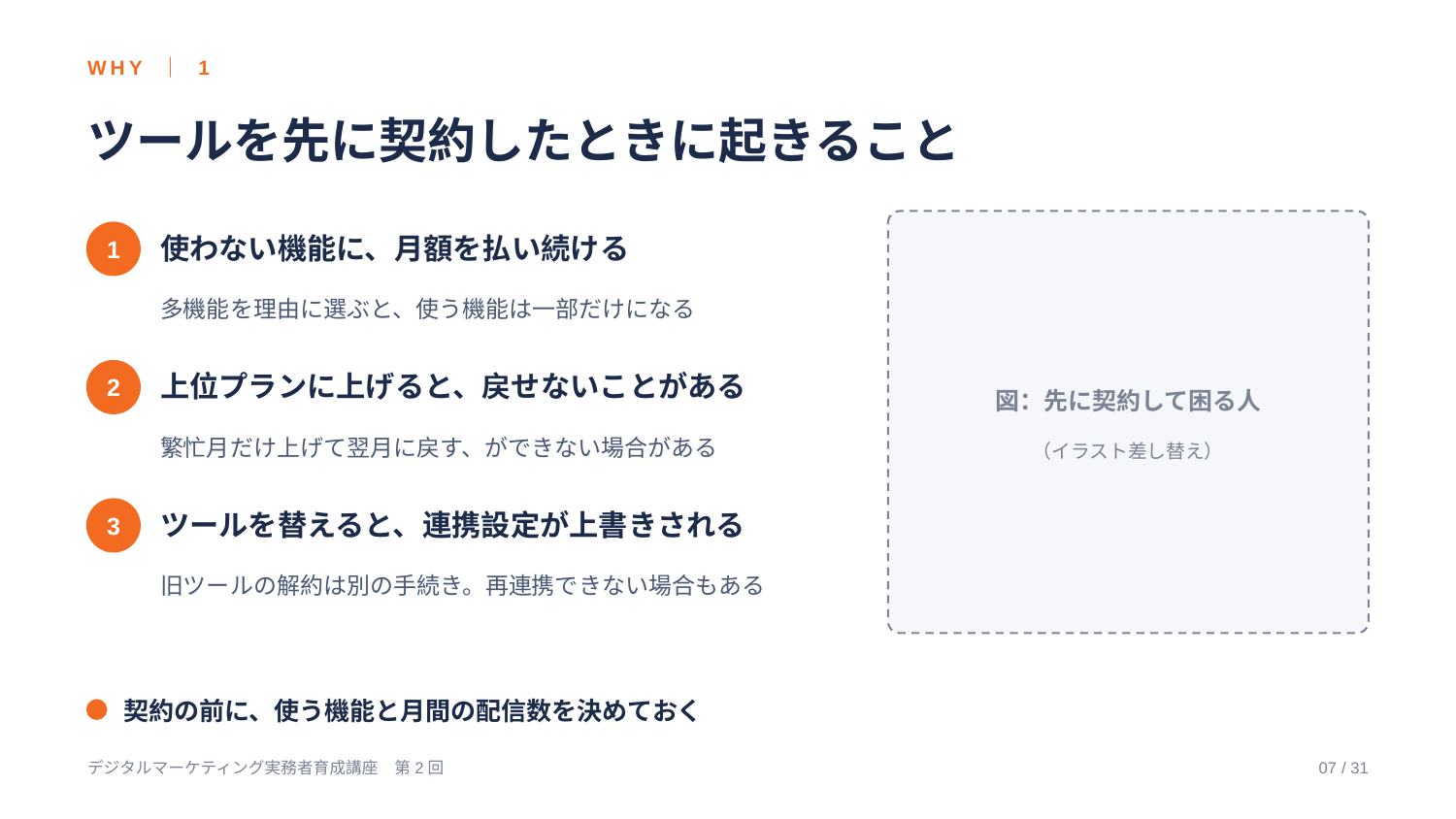

WHY ｜ 1
ツールを先に契約したときに起きること

使わない機能に、月額を払い続ける

1
多機能を理由に選ぶと、使う機能は一部だけになる
上位プランに上げると、戻せないことがある

2
図：先に契約して困る人
繁忙月だけ上げて翌月に戻す、ができない場合がある
（イラスト差し替え）
ツールを替えると、連携設定が上書きされる

3
旧ツールの解約は別の手続き。再連携できない場合もある
契約の前に、使う機能と月間の配信数を決めておく

デジタルマーケティング実務者育成講座　第2回
07 / 31